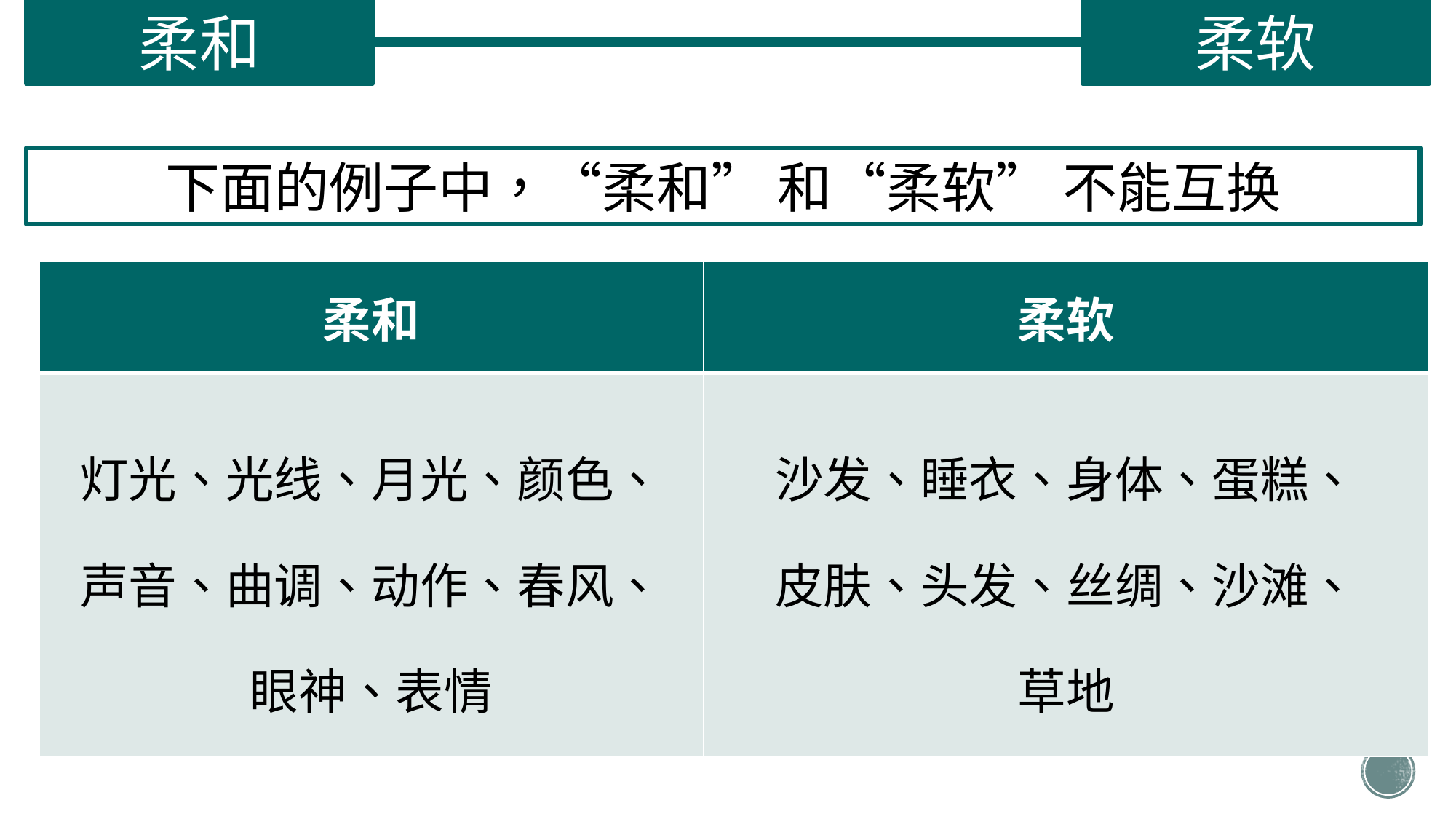

柔和
柔软
下面的例子中，“柔和” 和“柔软” 不能互换
| 柔和 | 柔软 |
| --- | --- |
| 灯光、光线、月光、颜色、 声音、曲调、动作、春风、 眼神、表情 | 沙发、睡衣、身体、蛋糕、 皮肤、头发、丝绸、沙滩、 草地 |